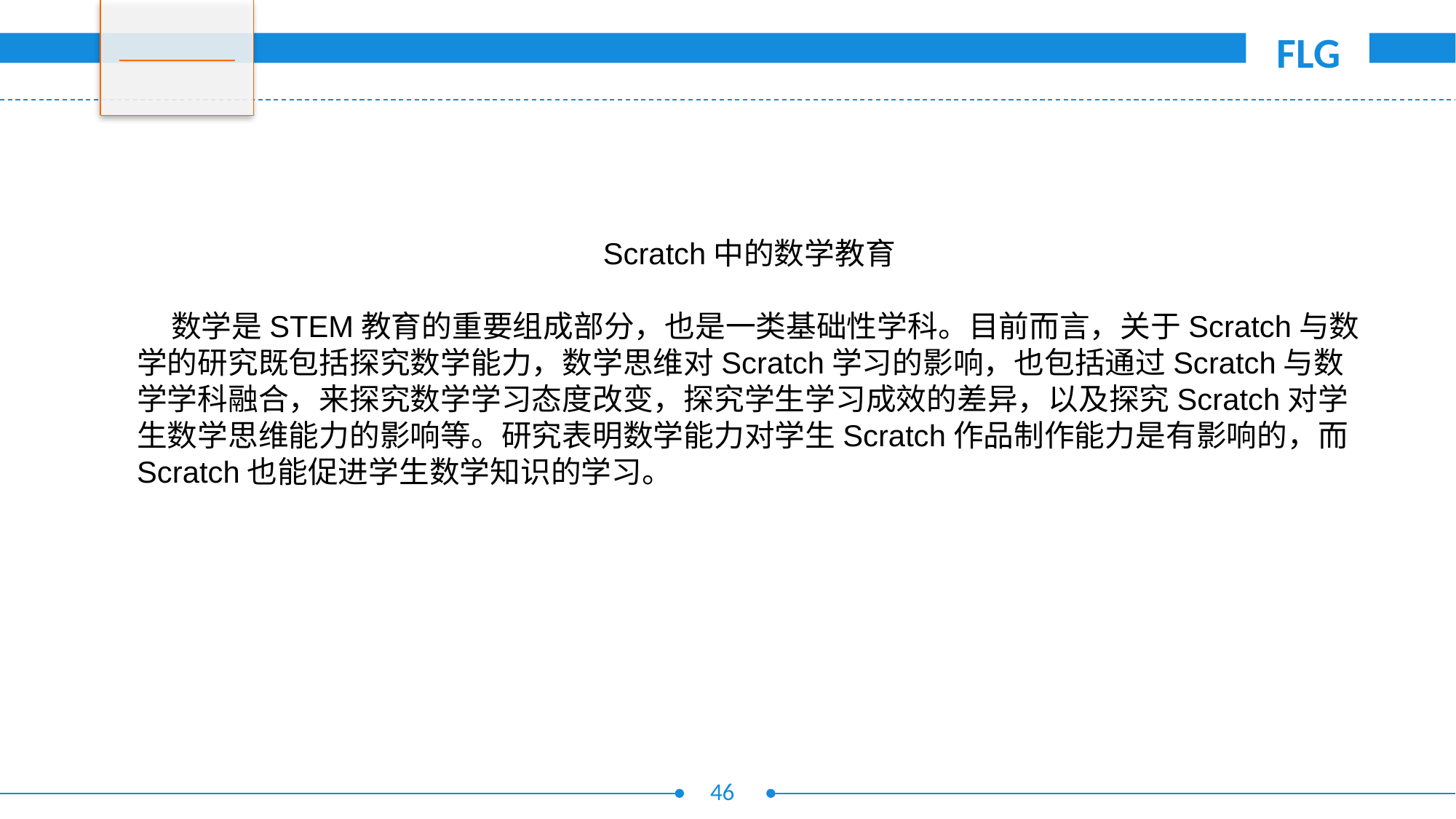

Scratch中的数学教育

    数学是STEM教育的重要组成部分，也是一类基础性学科。目前而言，关于Scratch与数学的研究既包括探究数学能力，数学思维对Scratch学习的影响，也包括通过Scratch与数学学科融合，来探究数学学习态度改变，探究学生学习成效的差异，以及探究Scratch对学生数学思维能力的影响等。研究表明数学能力对学生Scratch作品制作能力是有影响的，而Scratch也能促进学生数学知识的学习。